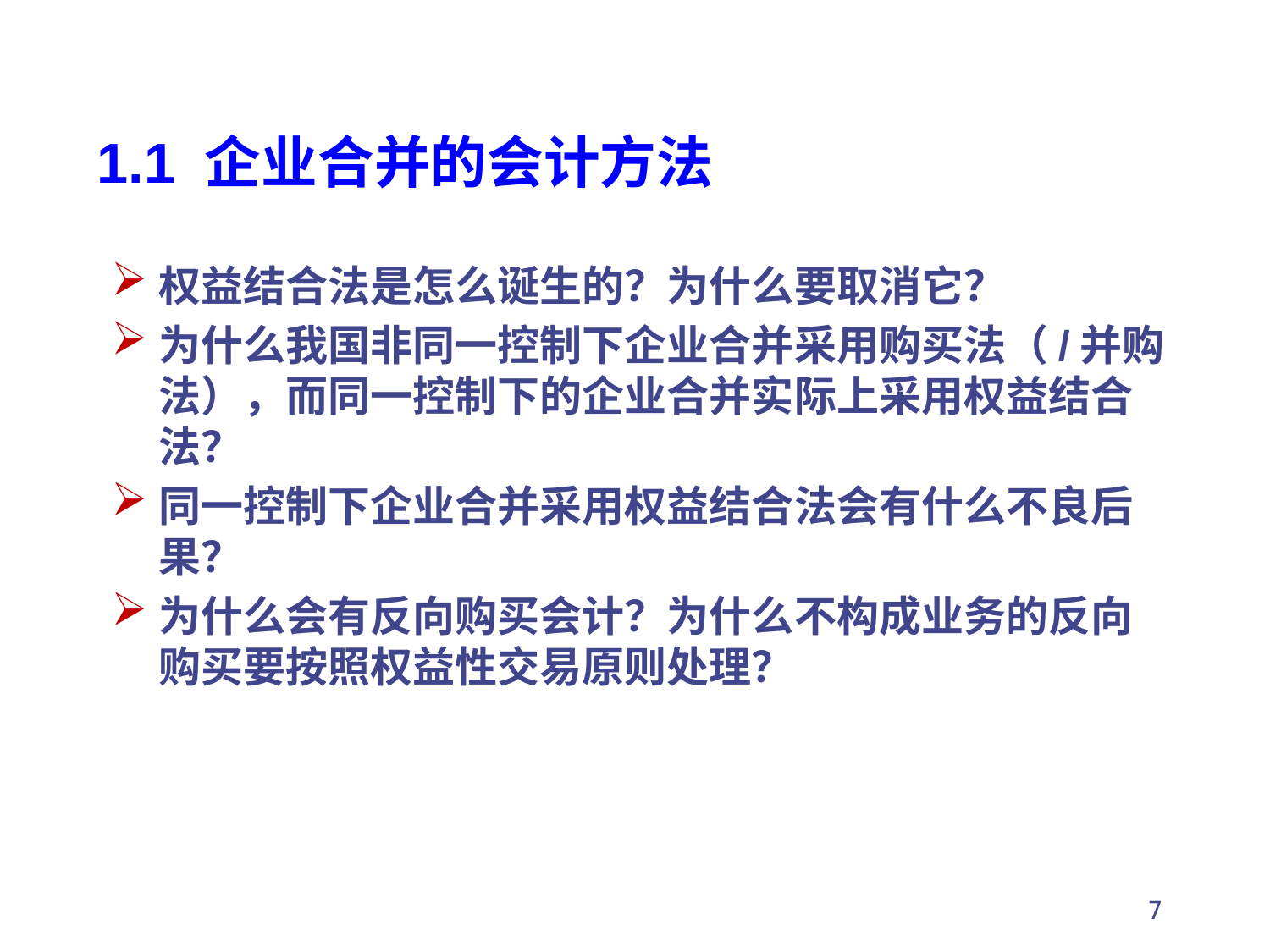

# 1.1 企业合并的会计方法
权益结合法是怎么诞生的？为什么要取消它？
为什么我国非同一控制下企业合并采用购买法（/并购法），而同一控制下的企业合并实际上采用权益结合法？
同一控制下企业合并采用权益结合法会有什么不良后果？
为什么会有反向购买会计？为什么不构成业务的反向购买要按照权益性交易原则处理？

7